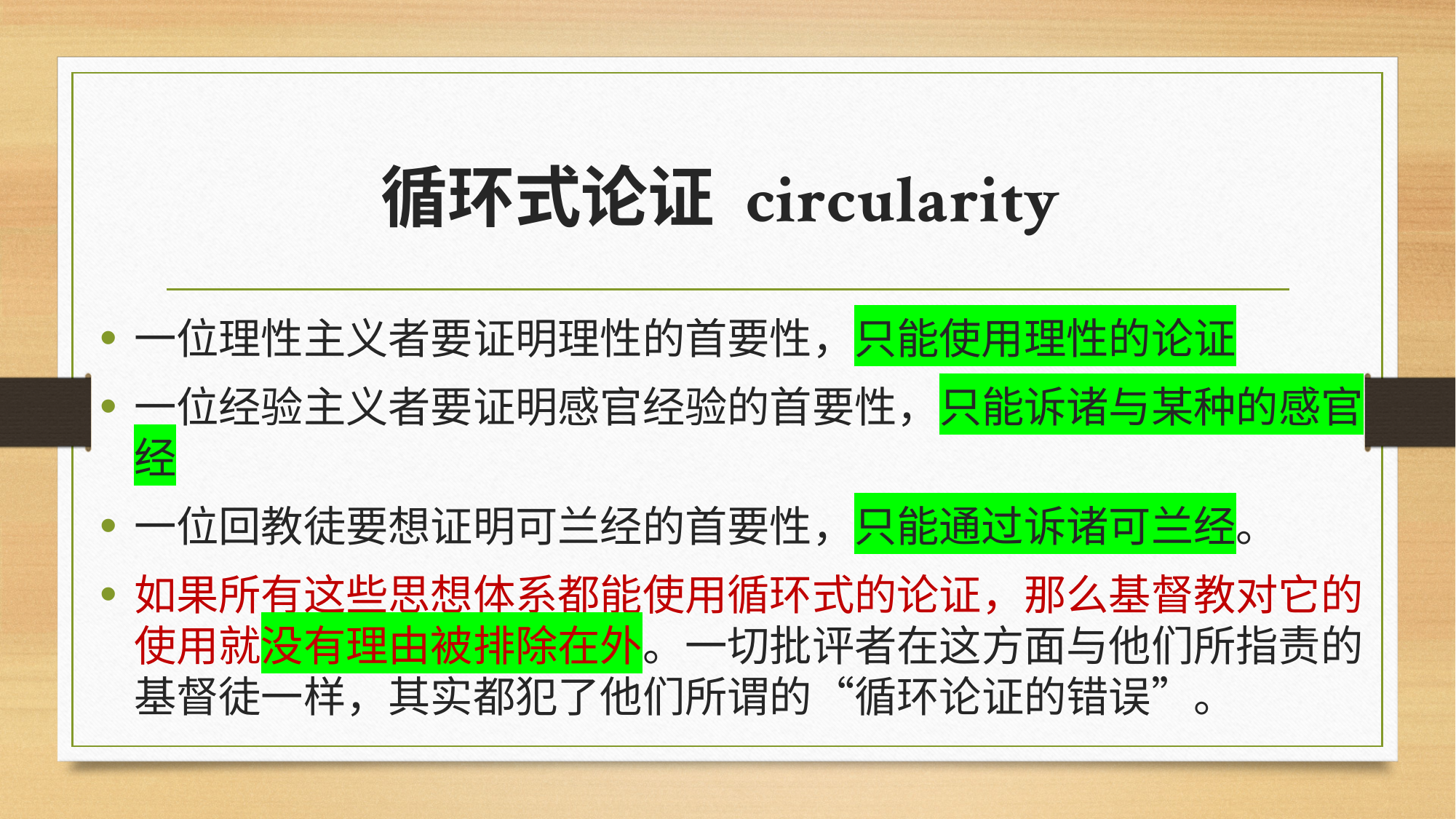

# 循环式论证 circularity
一位理性主义者要证明理性的首要性，只能使用理性的论证
一位经验主义者要证明感官经验的首要性，只能诉诸与某种的感官经
一位回教徒要想证明可兰经的首要性，只能通过诉诸可兰经。
如果所有这些思想体系都能使用循环式的论证，那么基督教对它的使用就没有理由被排除在外。一切批评者在这方面与他们所指责的基督徒一样，其实都犯了他们所谓的“循环论证的错误”。